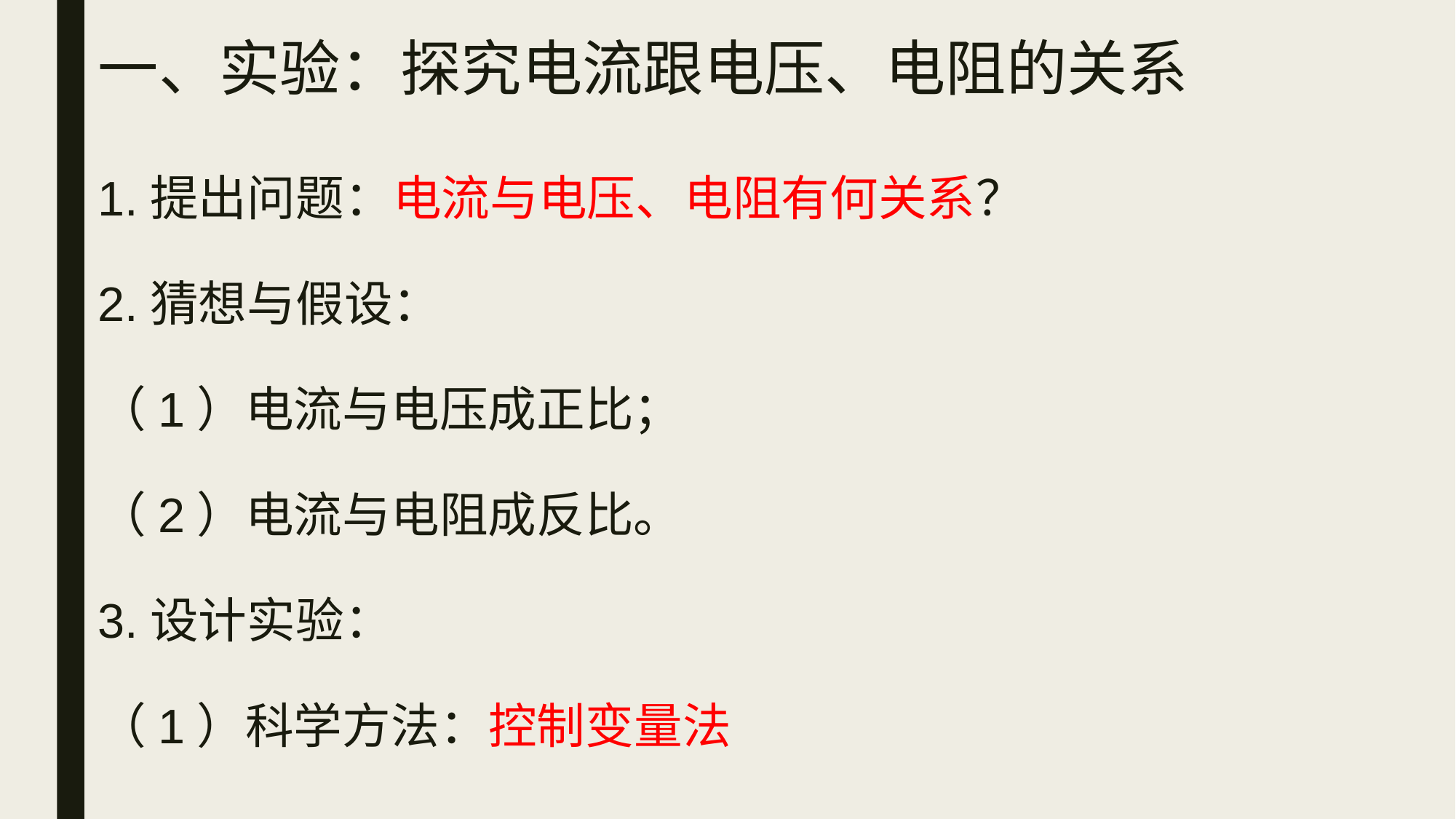

# 一、实验：探究电流跟电压、电阻的关系
1.提出问题：电流与电压、电阻有何关系？
2.猜想与假设：
（1）电流与电压成正比；
（2）电流与电阻成反比。
3.设计实验：
（1）科学方法：控制变量法